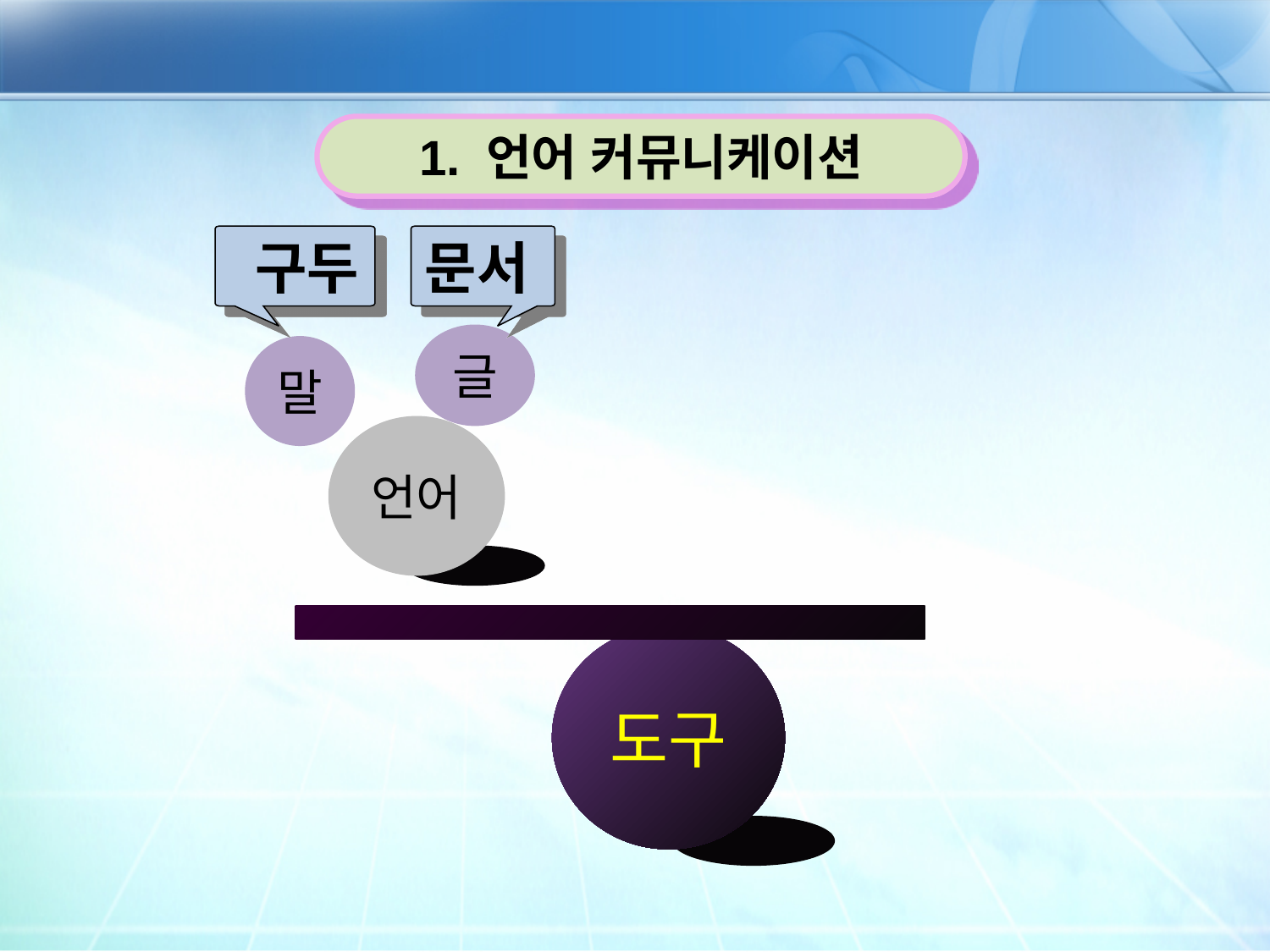

1. 언어 커뮤니케이션
 구두
문서
글
말
언어

도구